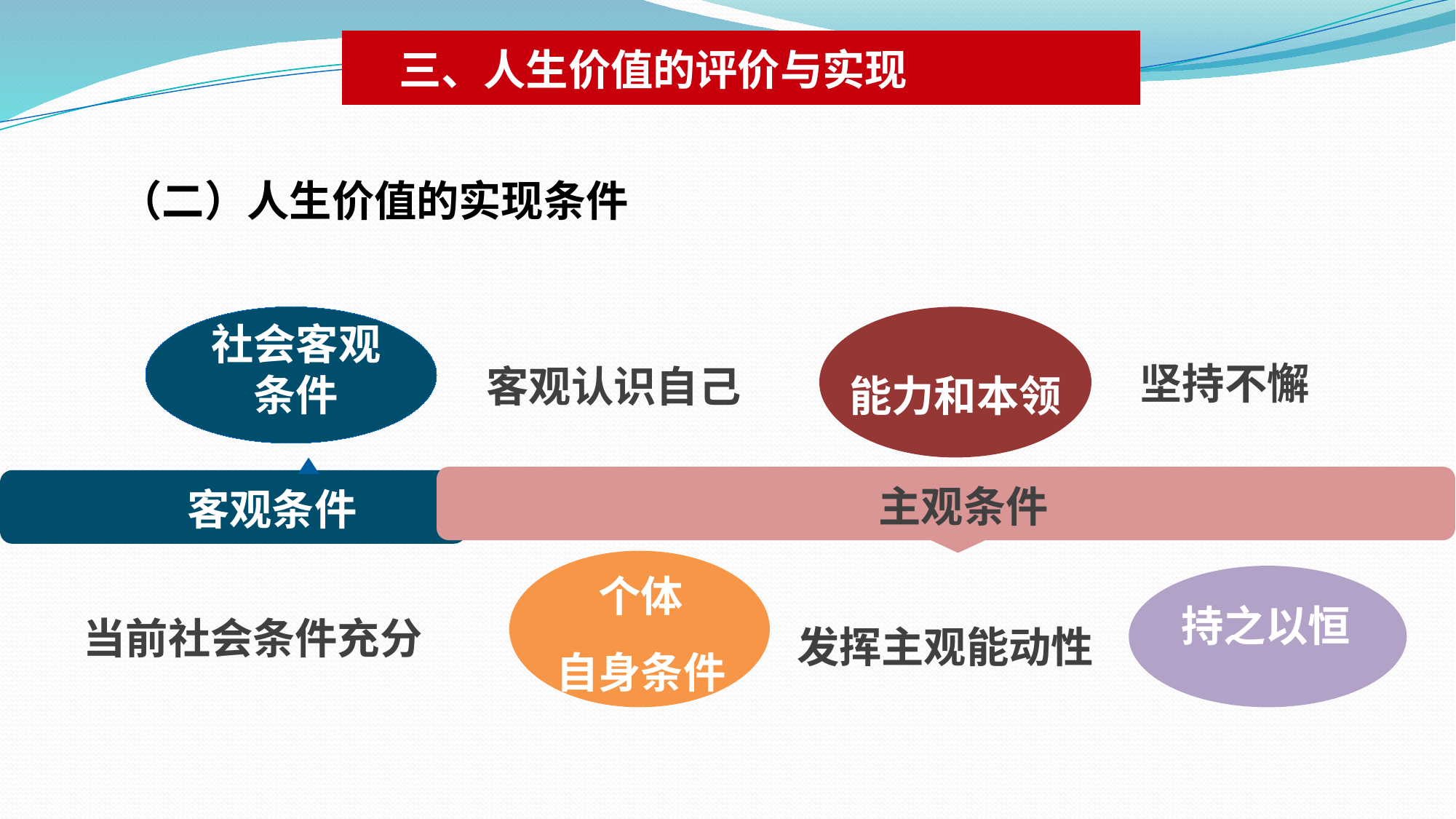

三、人生价值的评价与实现
（二）人生价值的实现条件

社会客观条件
客观认识自己
能力和本领
坚持不懈

主观条件
客观条件
个体
自身条件

持之以恒
当前社会条件充分
发挥主观能动性